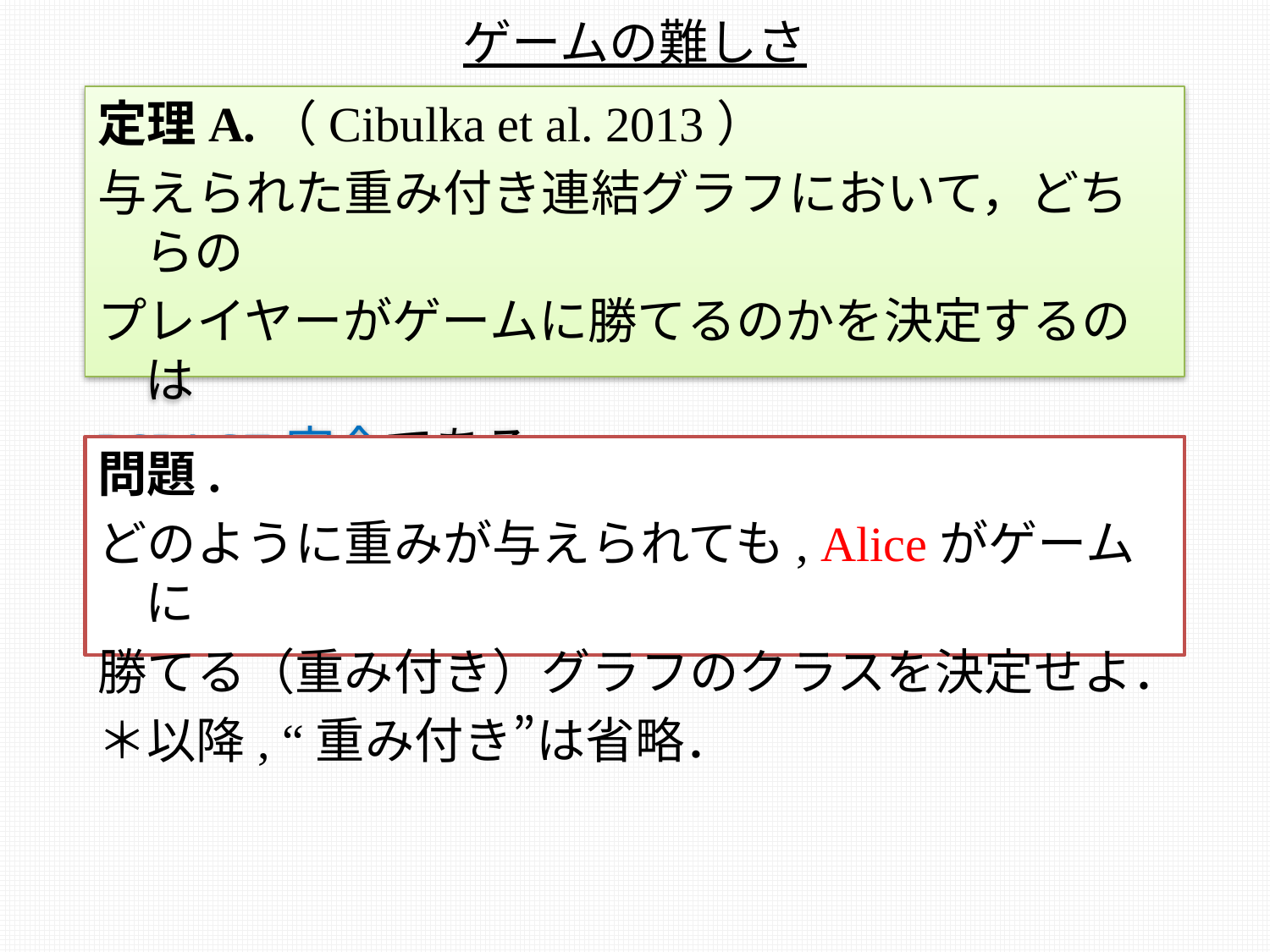

# ゲームの難しさ
定理A.（Cibulka et al. 2013）
与えられた重み付き連結グラフにおいて，どちらの
プレイヤーがゲームに勝てるのかを決定するのは
PSPACE完全である．
問題.
どのように重みが与えられても, Aliceがゲームに
勝てる（重み付き）グラフのクラスを決定せよ．
＊以降, “重み付き”は省略．